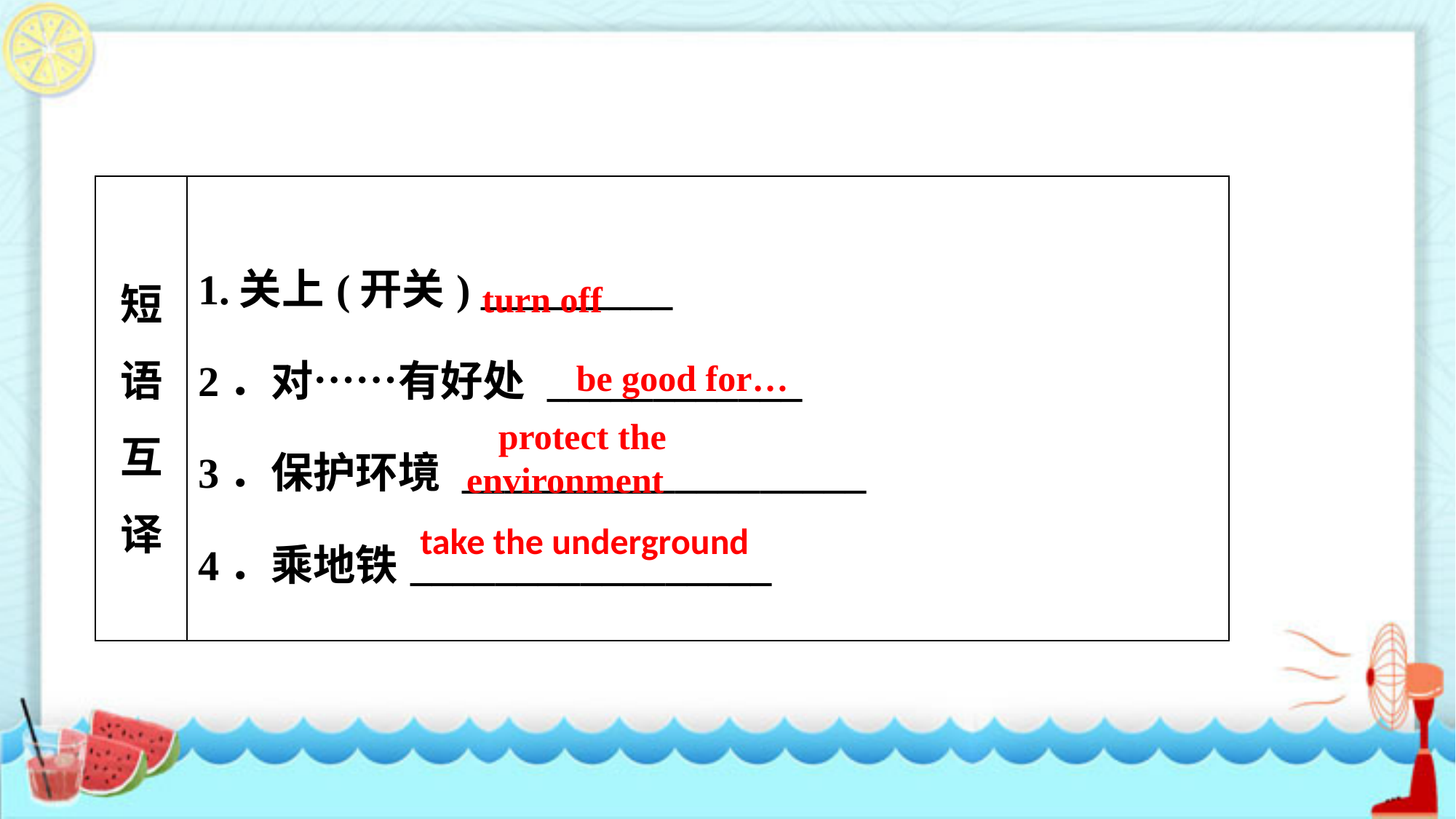

| 短语互译 | 1.关上(开关) \_\_\_\_\_\_\_\_\_ 2．对……有好处 \_\_\_\_\_\_\_\_\_\_\_\_ 3．保护环境 \_\_\_\_\_\_\_\_\_\_\_\_\_\_\_\_\_\_\_ 4．乘地铁\_\_\_\_\_\_\_\_\_\_\_\_\_\_\_\_\_ |
| --- | --- |
turn off
be good for…
protect the environment
take the underground